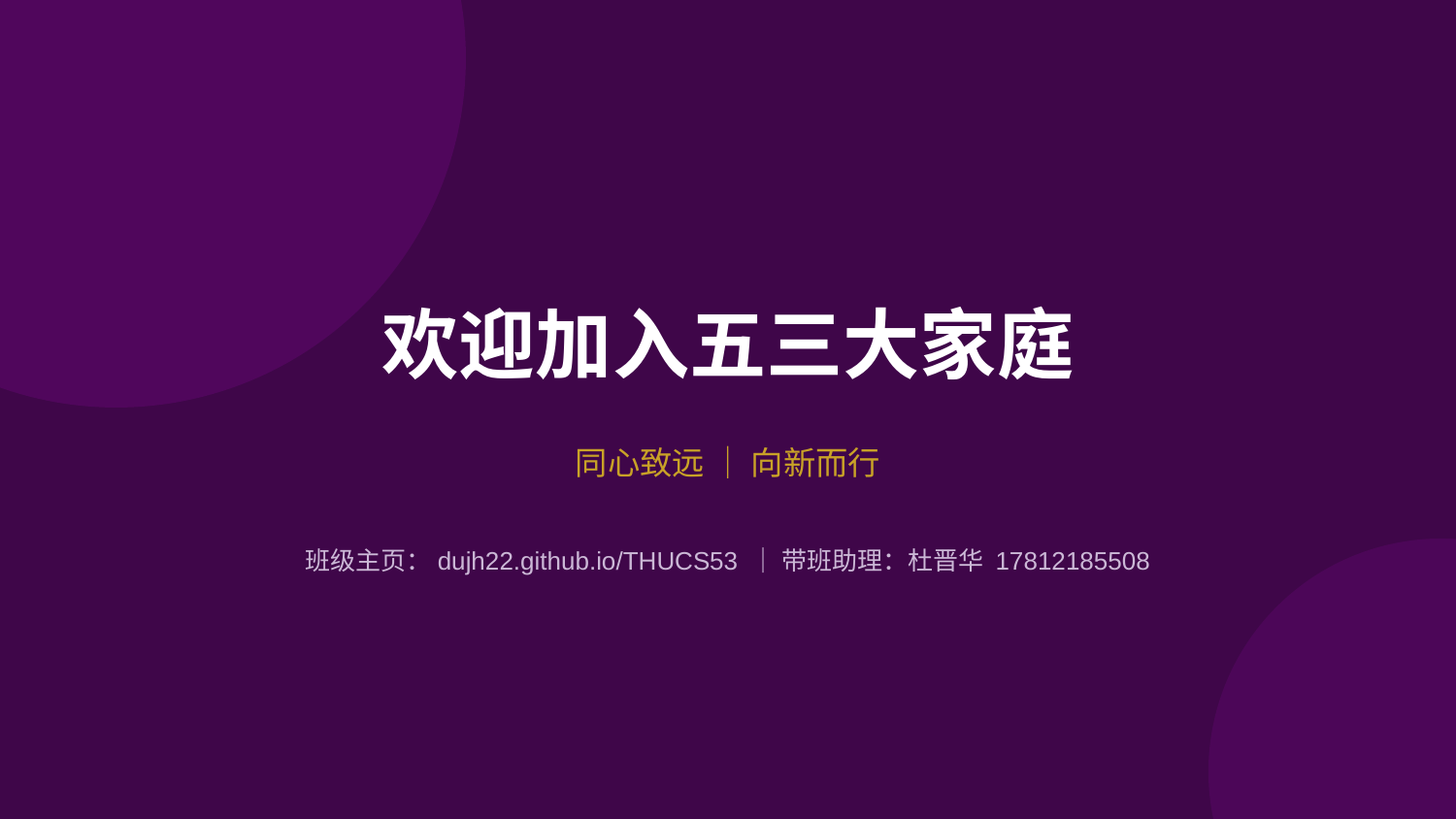

欢迎加入五三大家庭
同心致远 ｜ 向新而行
班级主页：dujh22.github.io/THUCS53 ｜ 带班助理：杜晋华 17812185508